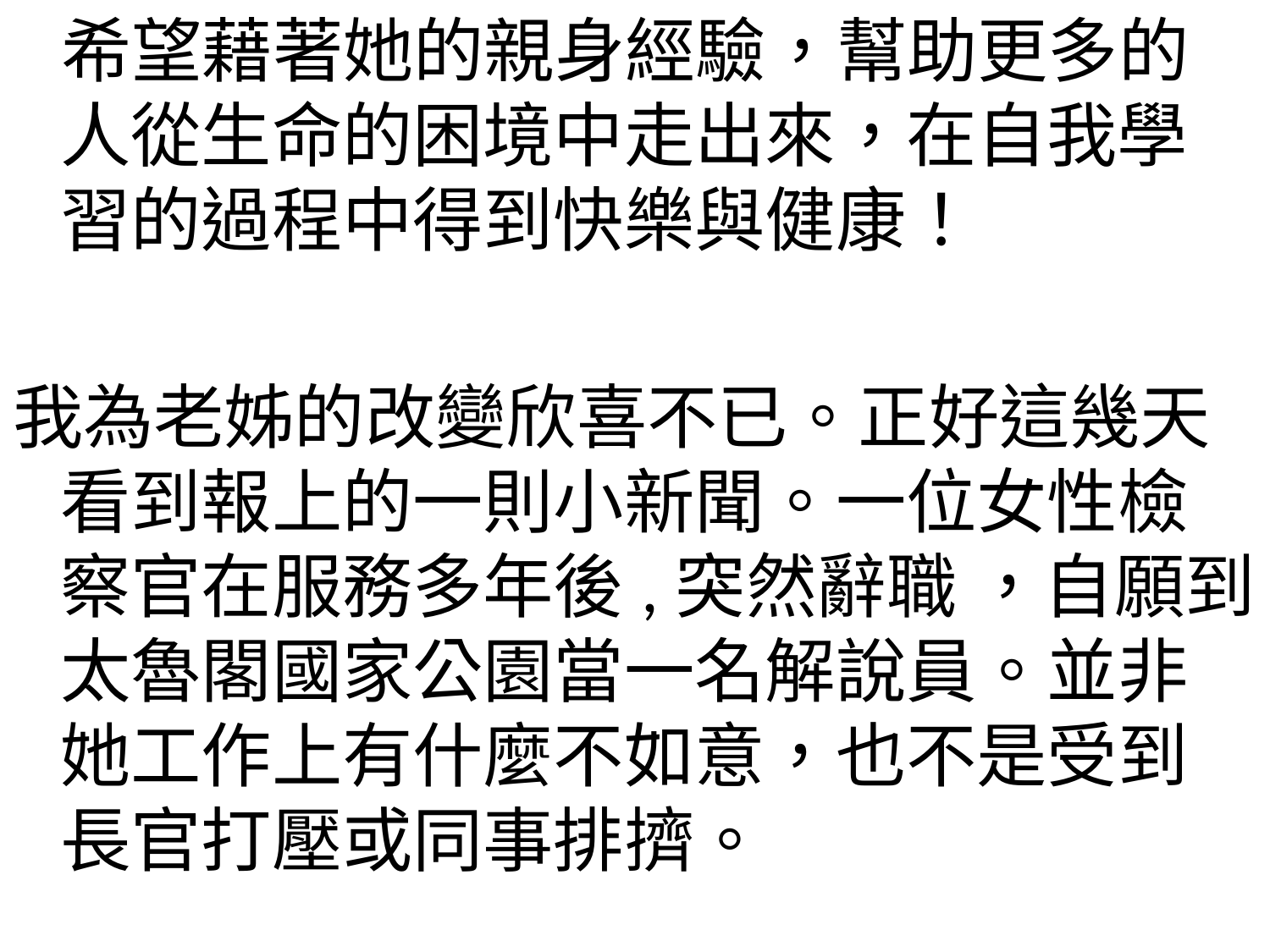

希望藉著她的親身經驗，幫助更多的人從生命的困境中走出來，在自我學習的過程中得到快樂與健康！

我為老姊的改變欣喜不已。正好這幾天看到報上的一則小新聞。一位女性檢察官在服務多年後,突然辭職 ，自願到太魯閣國家公園當一名解說員。並非她工作上有什麼不如意，也不是受到長官打壓或同事排擠。